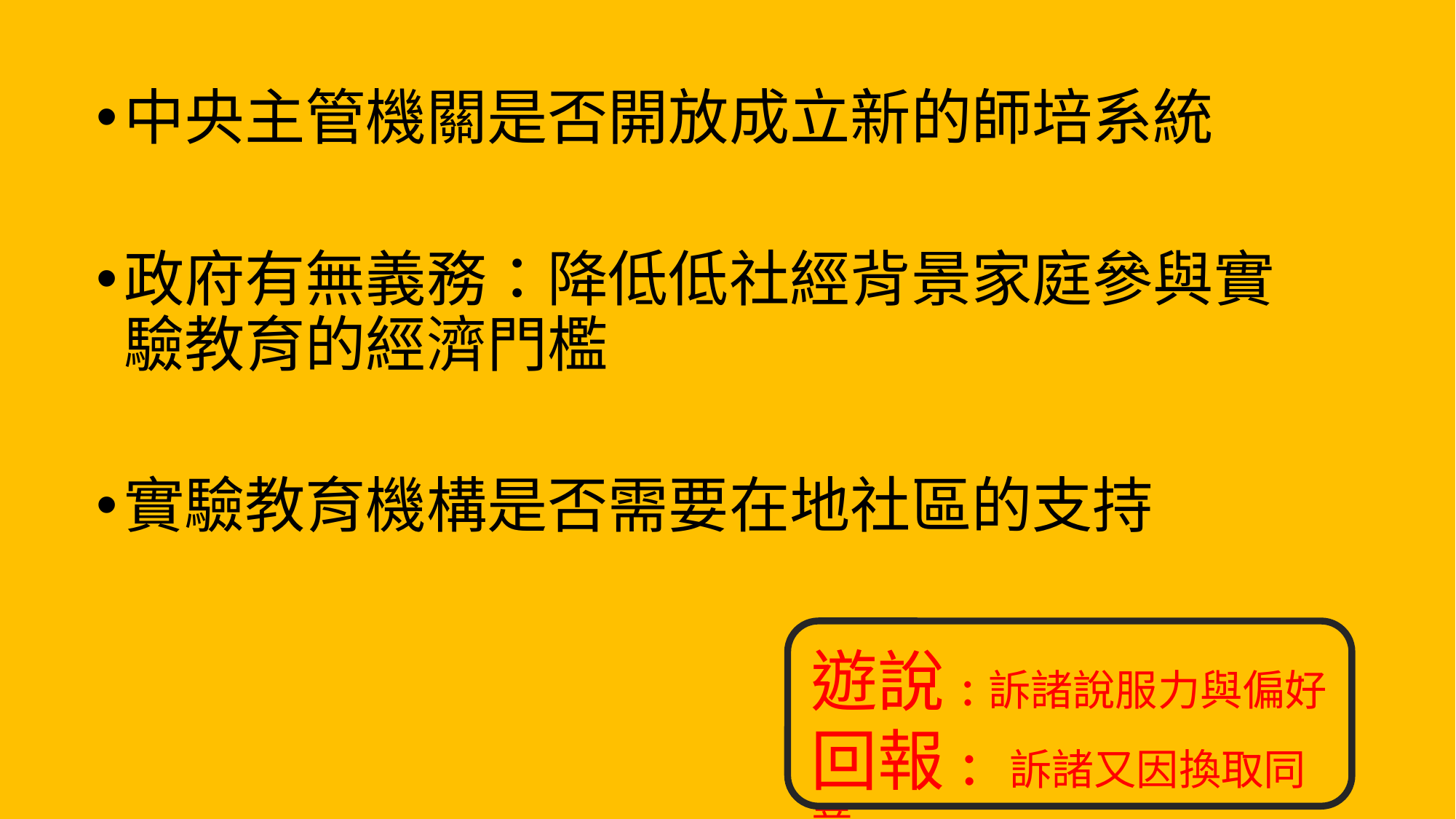

中央主管機關是否開放成立新的師培系統

政府有無義務：降低低社經背景家庭參與實驗教育的經濟門檻

實驗教育機構是否需要在地社區的支持

遊說:訴諸說服力與偏好
回報: 訴諸又因換取同意